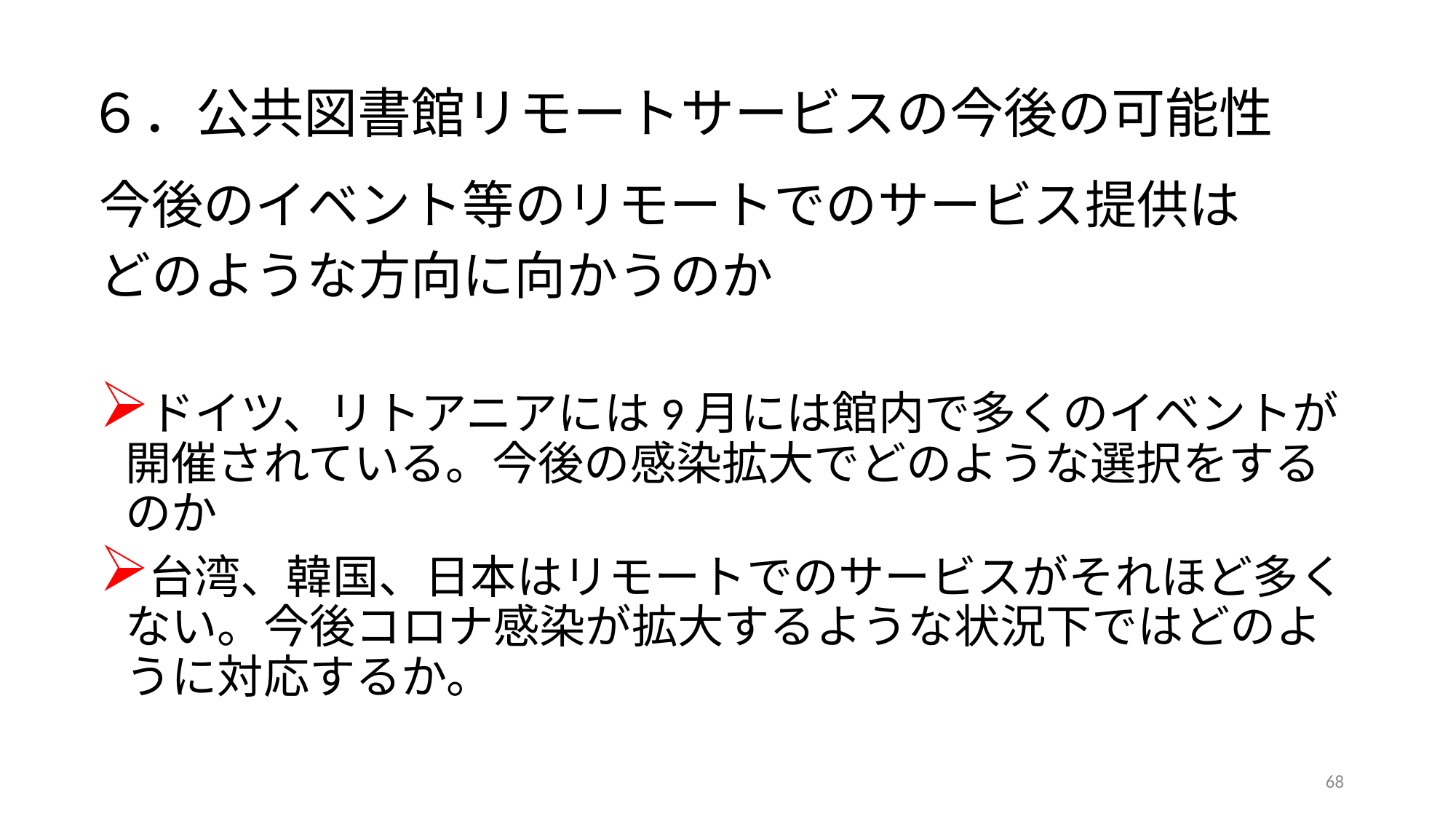

# ６．公共図書館リモートサービスの今後の可能性
今後のイベント等のリモートでのサービス提供は
どのような方向に向かうのか

ドイツ、リトアニアには9月には館内で多くのイベントが開催されている。今後の感染拡大でどのような選択をするのか
台湾、韓国、日本はリモートでのサービスがそれほど多くない。今後コロナ感染が拡大するような状況下ではどのように対応するか。
68